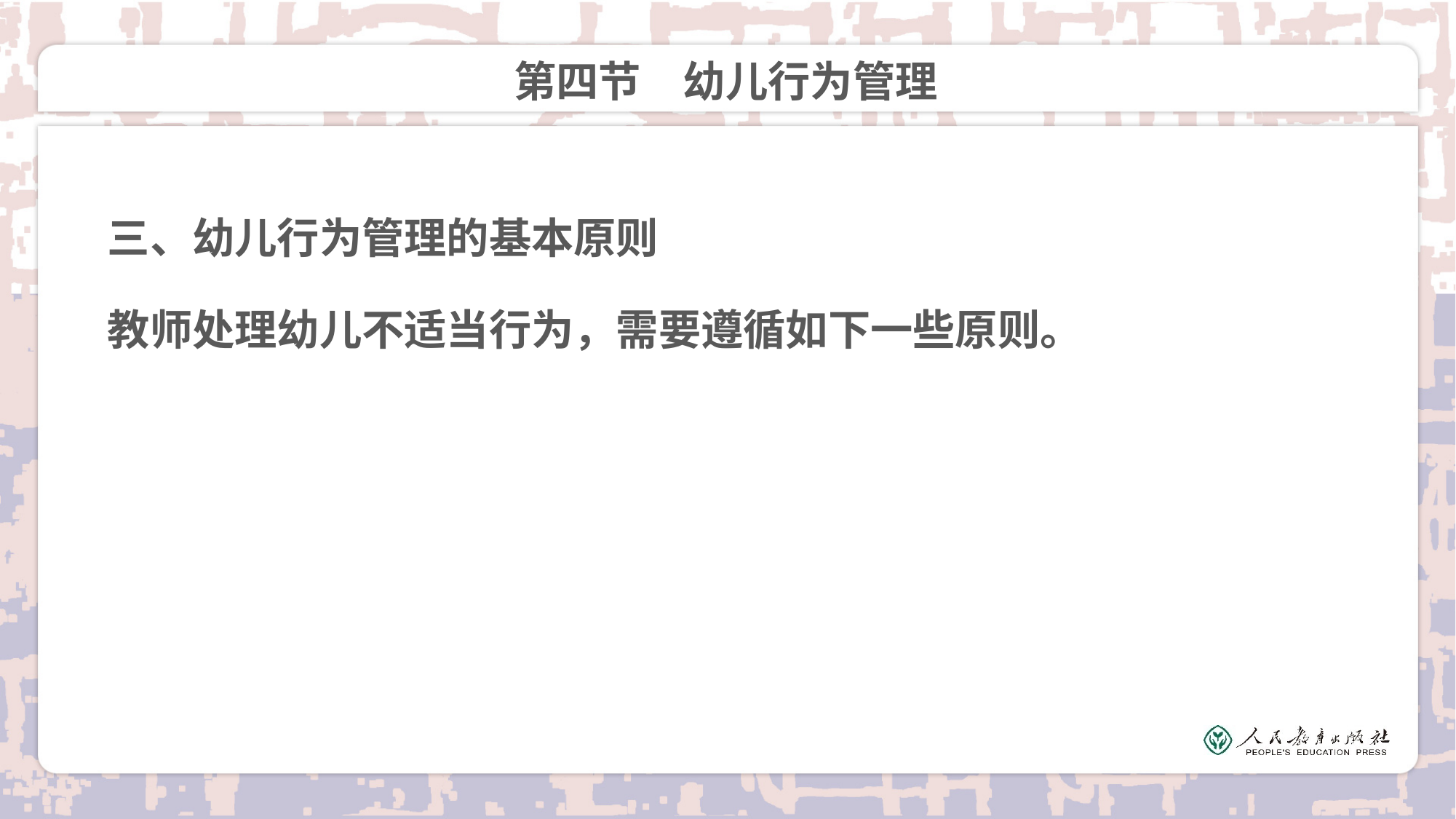

# 第四节　幼儿行为管理
三、幼儿行为管理的基本原则
教师处理幼儿不适当行为，需要遵循如下一些原则。